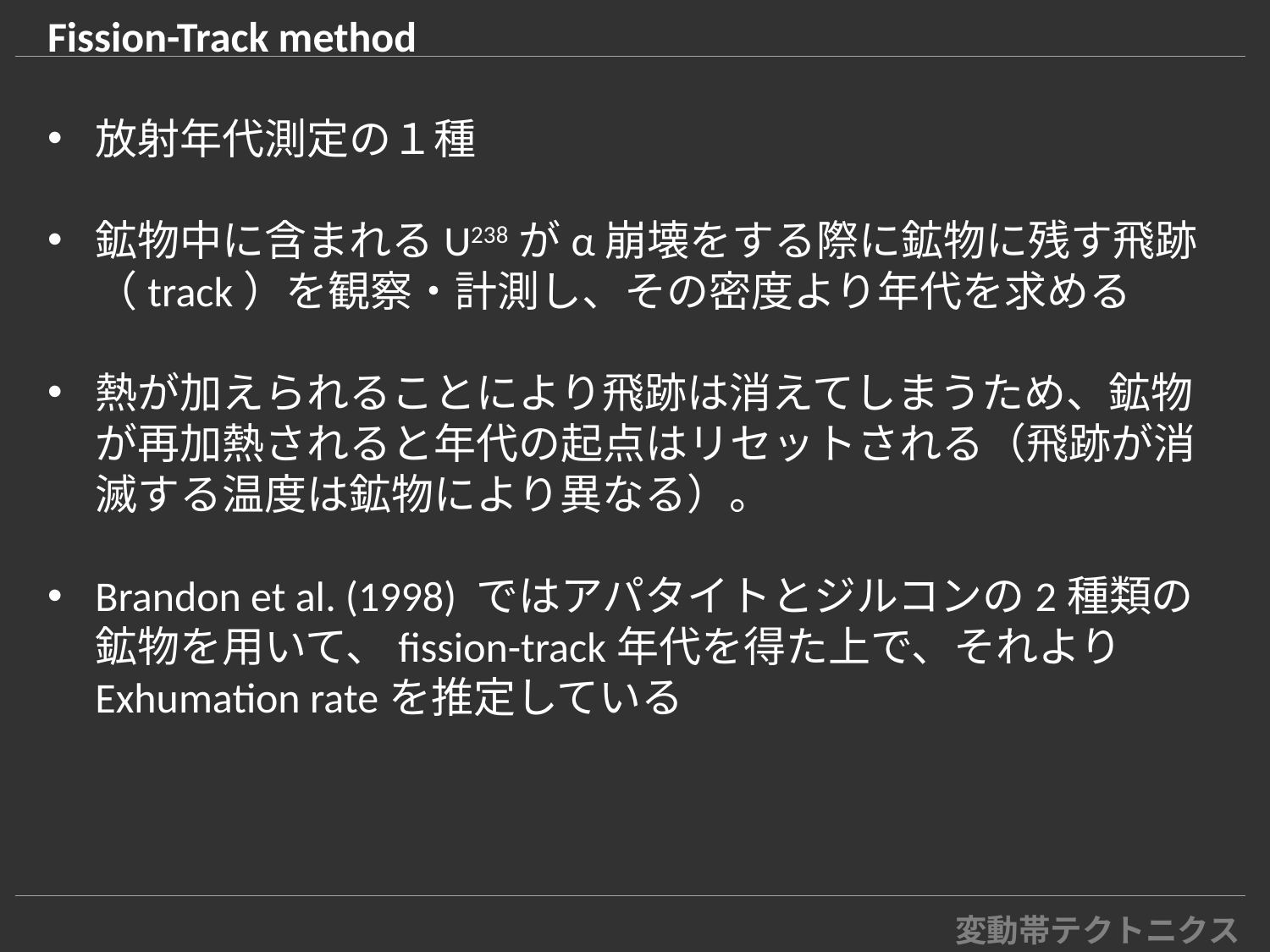

Fission-Track method
放射年代測定の１種

鉱物中に含まれるU238がα崩壊をする際に鉱物に残す飛跡（track）を観察・計測し、その密度より年代を求める

熱が加えられることにより飛跡は消えてしまうため、鉱物が再加熱されると年代の起点はリセットされる（飛跡が消滅する温度は鉱物により異なる）。

Brandon et al. (1998) ではアパタイトとジルコンの2種類の鉱物を用いて、fission-track年代を得た上で、それよりExhumation rateを推定している

変動帯テクトニクス